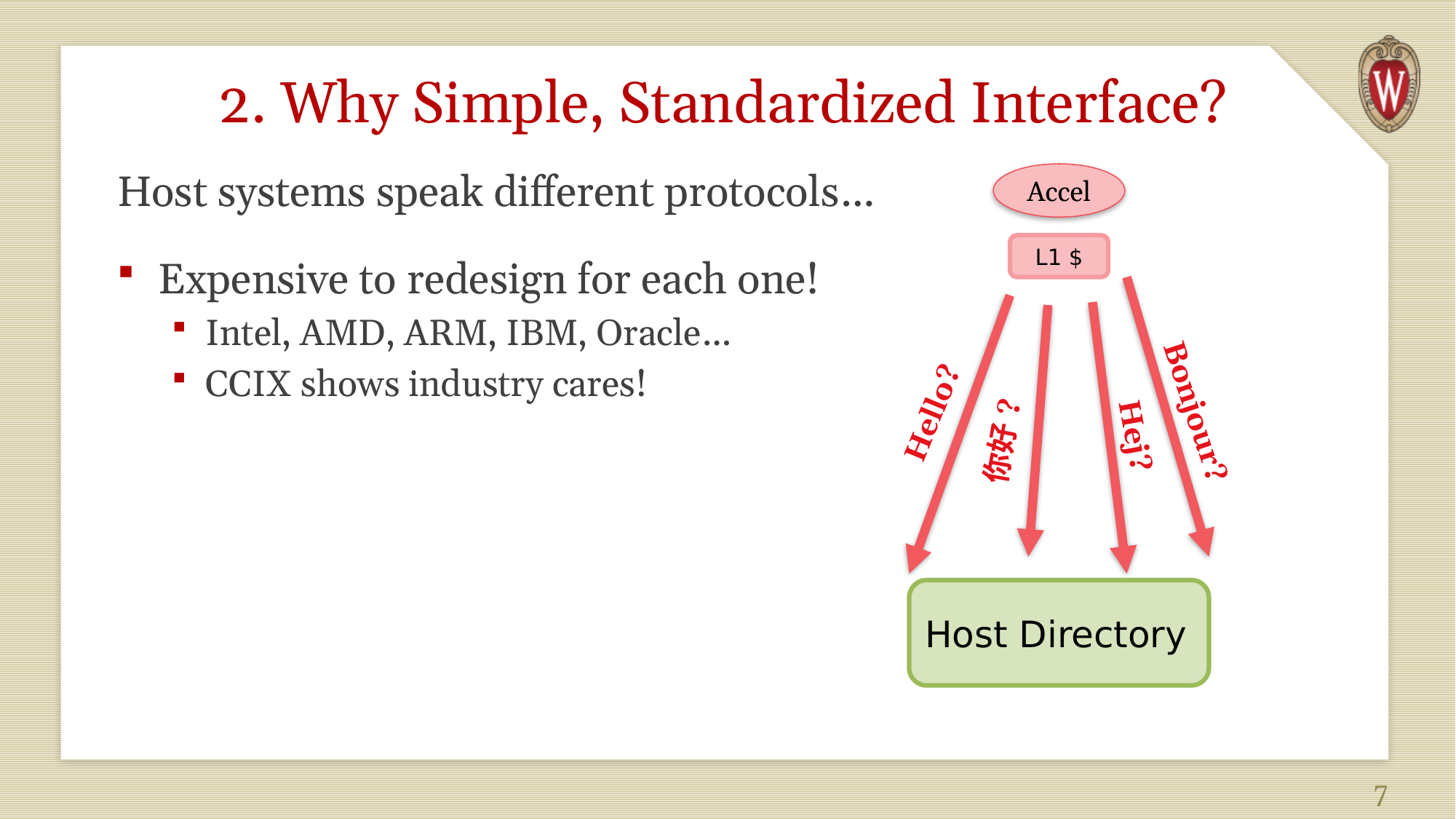

# 2. Why Simple, Standardized Interface?
Host systems speak different protocols…
Expensive to redesign for each one!
Intel, AMD, ARM, IBM, Oracle…
CCIX shows industry cares!
Accel
L1 $
Hello?
你好?
Bonjour?
Hej?
Host Directory
7